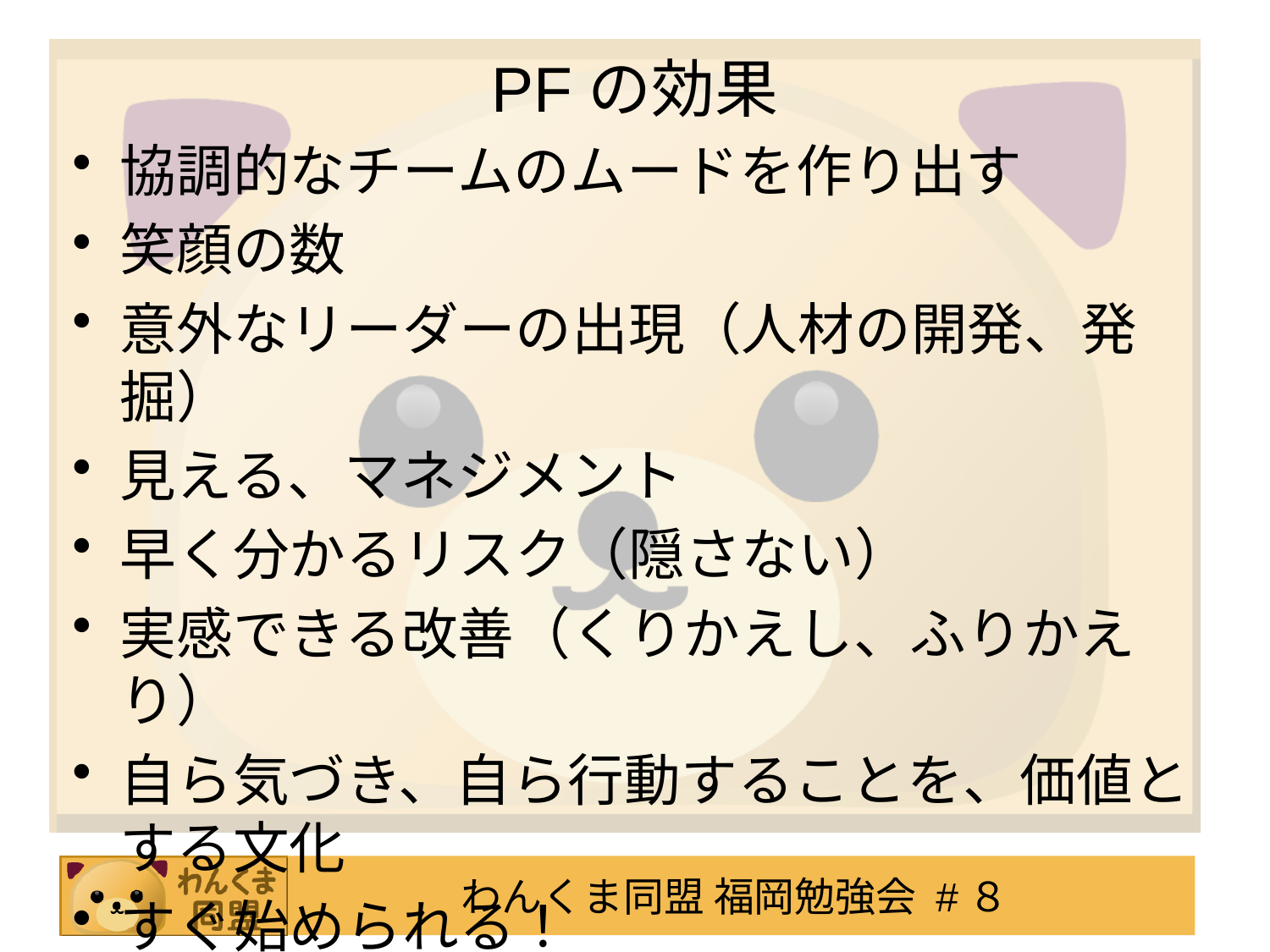

# PFの効果
協調的なチームのムードを作り出す
笑顔の数
意外なリーダーの出現（人材の開発、発掘）
見える、マネジメント
早く分かるリスク（隠さない）
実感できる改善（くりかえし、ふりかえり）
自ら気づき、自ら行動することを、価値とする文化
すぐ始められる！